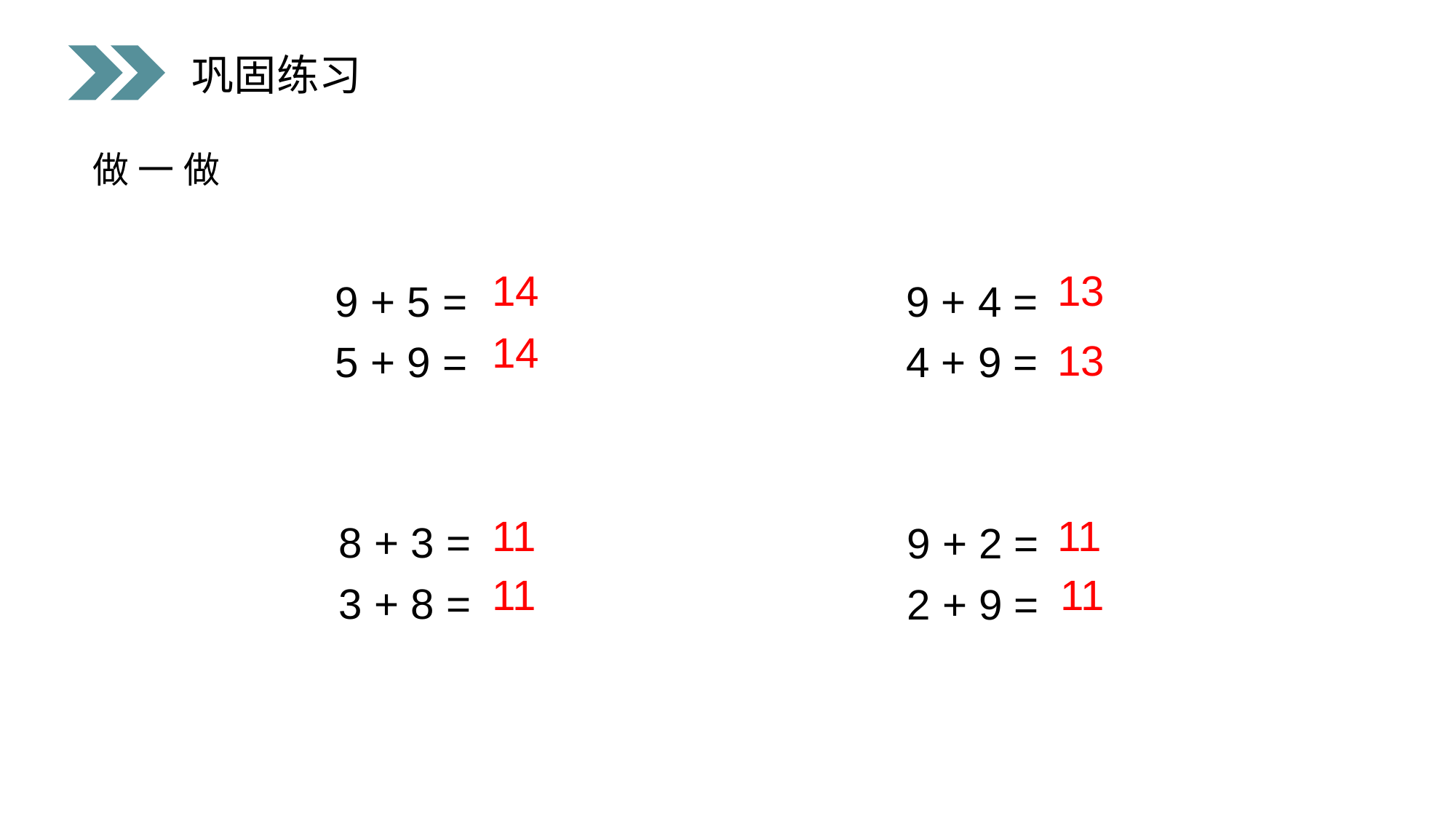

巩固练习
 做一做
   9 + 5 =
   5 + 9 =
   9 + 4 =
   4 + 9 =
14
13
14
13
   8 + 3 =
   3 + 8 =
   9 + 2 =
   2 + 9 =
11
11
11
11